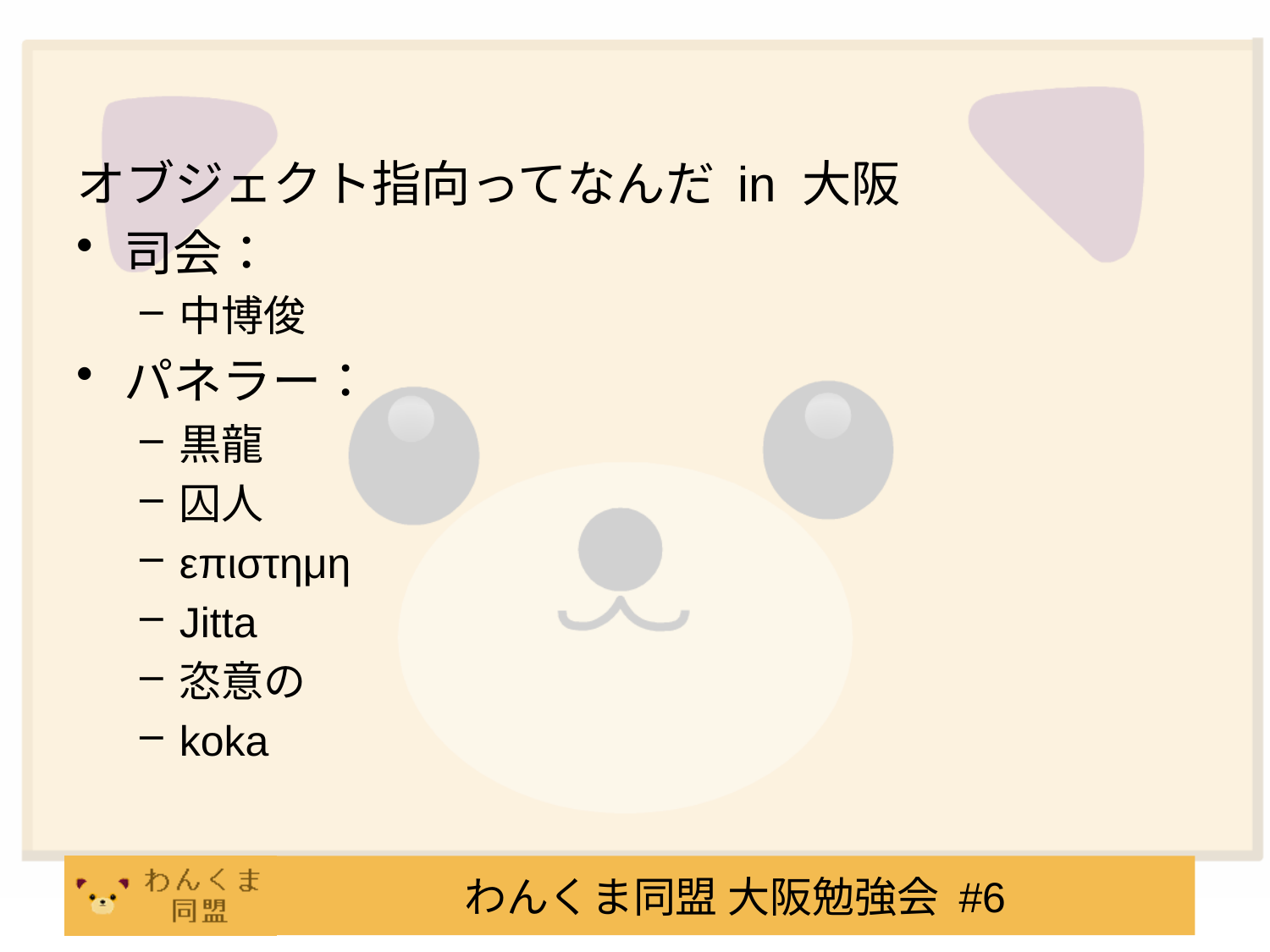

#
オブジェクト指向ってなんだ in 大阪
司会：
中博俊
パネラー：
黒龍
囚人
επιστημη
Jitta
恣意の
koka